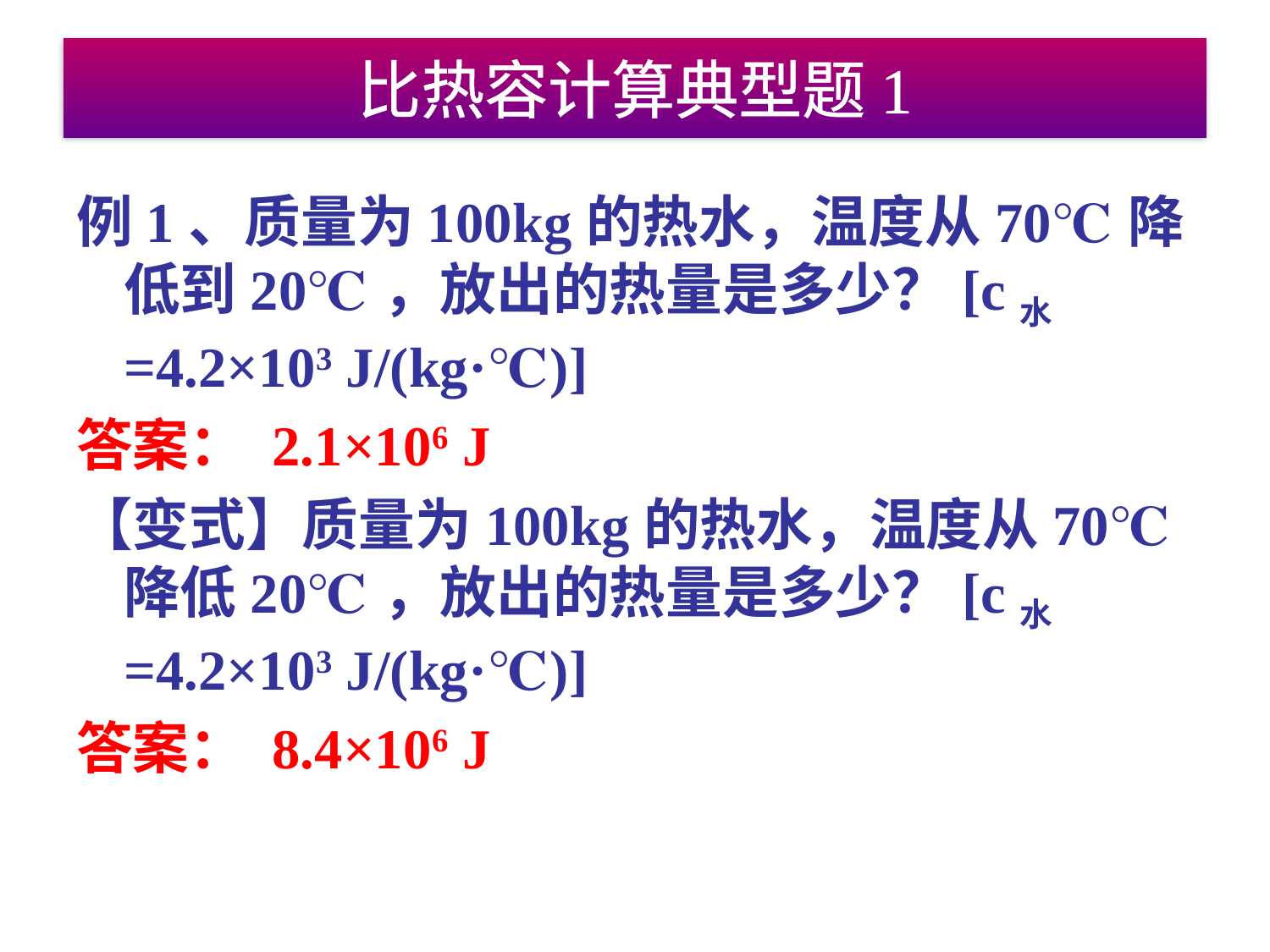

# 比热容计算典型题1
例1、质量为100kg的热水，温度从70℃降低到20℃，放出的热量是多少？[c水=4.2×103 J/(kg·℃)]
答案： 2.1×106 J
【变式】质量为100kg的热水，温度从70℃降低20℃，放出的热量是多少？[c水=4.2×103 J/(kg·℃)]
答案： 8.4×106 J